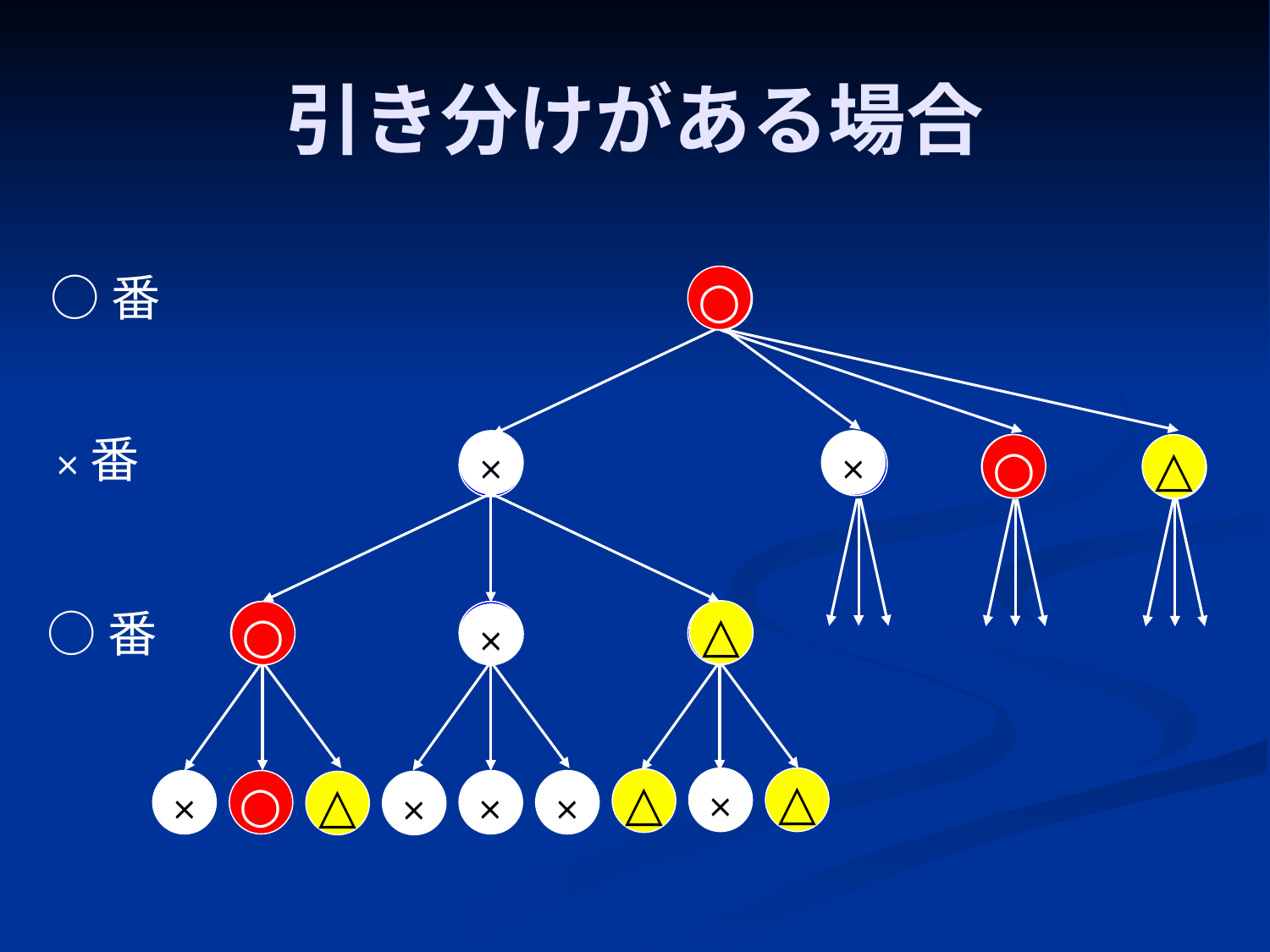

# 引き分けがある場合
○番
○

×番
×
×

○
△

○番
△
○

×
×
△
△
×
○
×
×
△
×